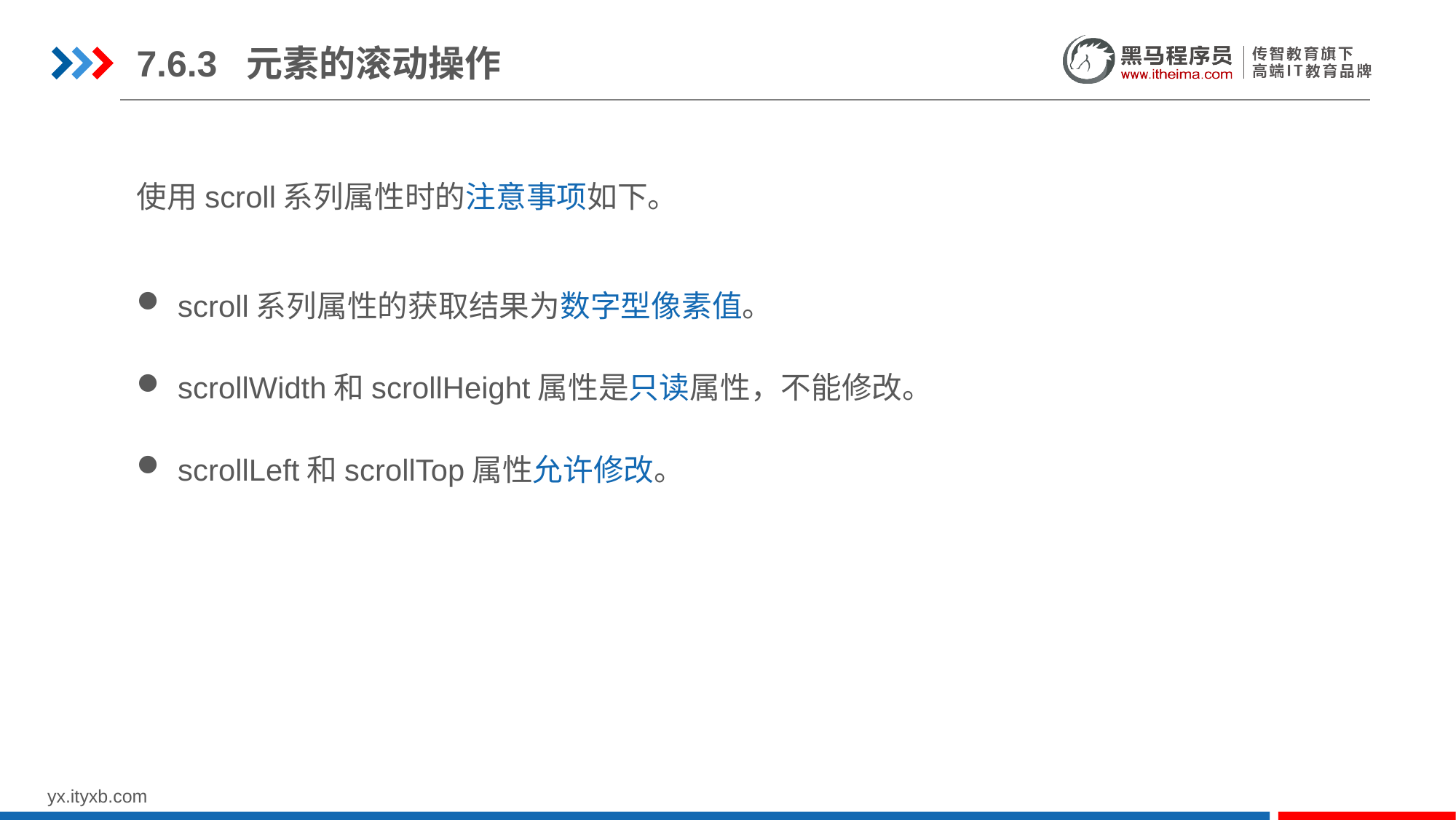

7.6.3  元素的滚动操作
使用scroll系列属性时的注意事项如下。

scroll系列属性的获取结果为数字型像素值。

scrollWidth和scrollHeight属性是只读属性，不能修改。

scrollLeft和scrollTop属性允许修改。